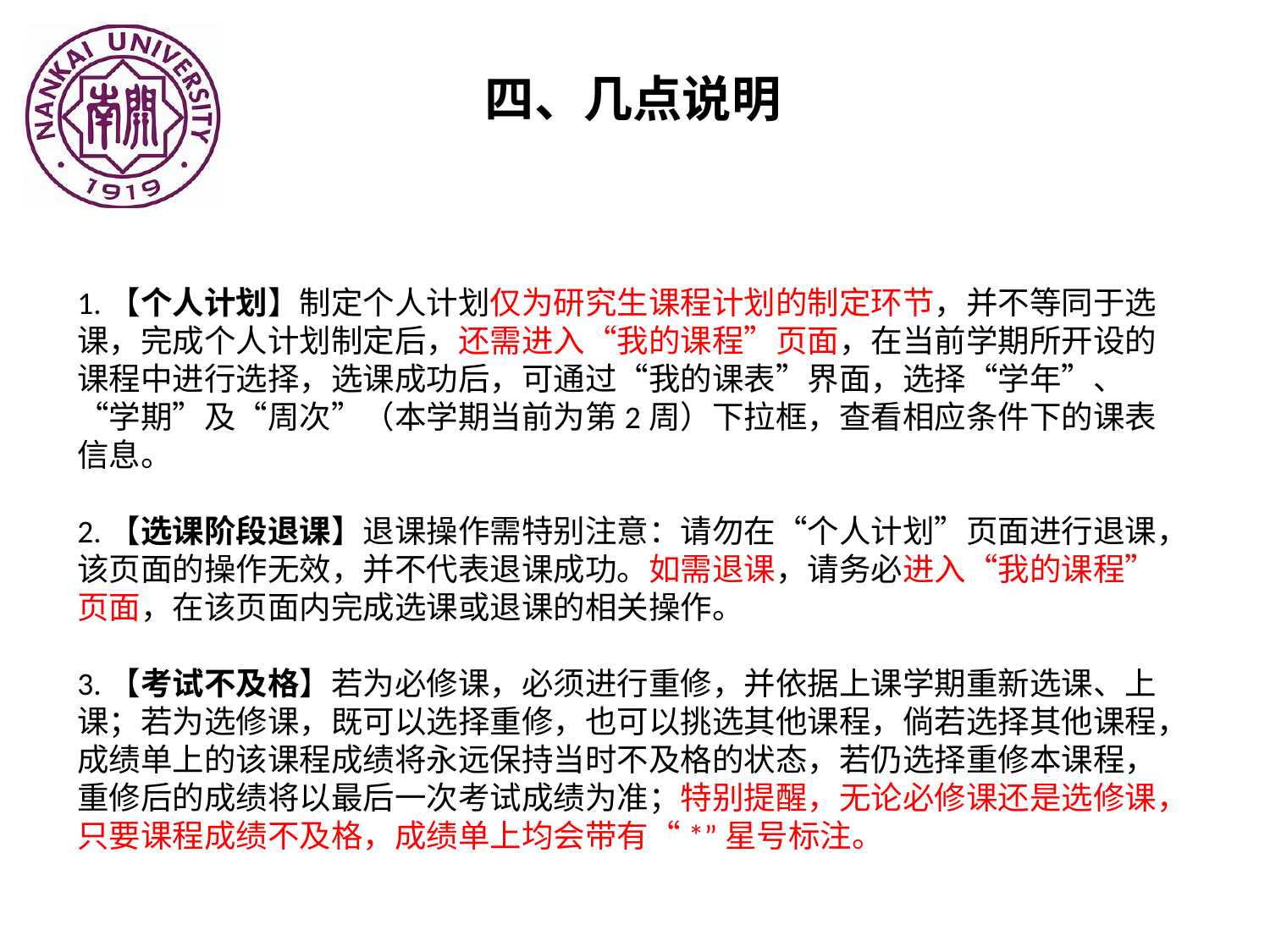

四、几点说明
1.【个人计划】制定个人计划仅为研究生课程计划的制定环节，并不等同于选课，完成个人计划制定后，还需进入“我的课程”页面，在当前学期所开设的课程中进行选择，选课成功后，可通过“我的课表”界面，选择“学年”、“学期”及“周次”（本学期当前为第2周）下拉框，查看相应条件下的课表信息。

2.【选课阶段退课】退课操作需特别注意：请勿在“个人计划”页面进行退课，该页面的操作无效，并不代表退课成功。如需退课，请务必进入“我的课程”页面，在该页面内完成选课或退课的相关操作。

3.【考试不及格】若为必修课，必须进行重修，并依据上课学期重新选课、上课；若为选修课，既可以选择重修，也可以挑选其他课程，倘若选择其他课程，成绩单上的该课程成绩将永远保持当时不及格的状态，若仍选择重修本课程，重修后的成绩将以最后一次考试成绩为准；特别提醒，无论必修课还是选修课，只要课程成绩不及格，成绩单上均会带有“*”星号标注。